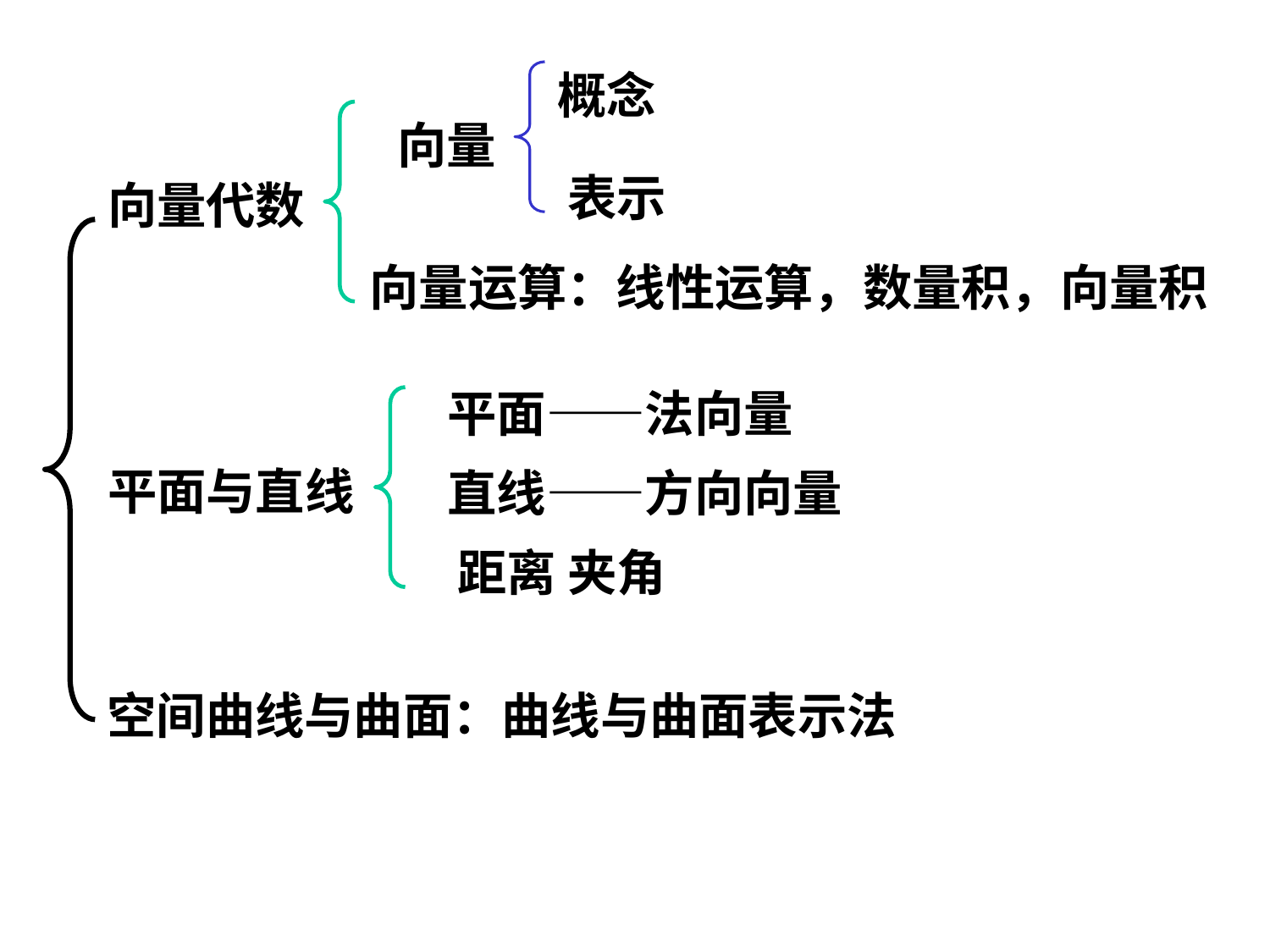

概念

向量

表示
向量代数

向量运算：线性运算，数量积，向量积
平面——法向量

平面与直线
直线——方向向量
距离 夹角
空间曲线与曲面：曲线与曲面表示法